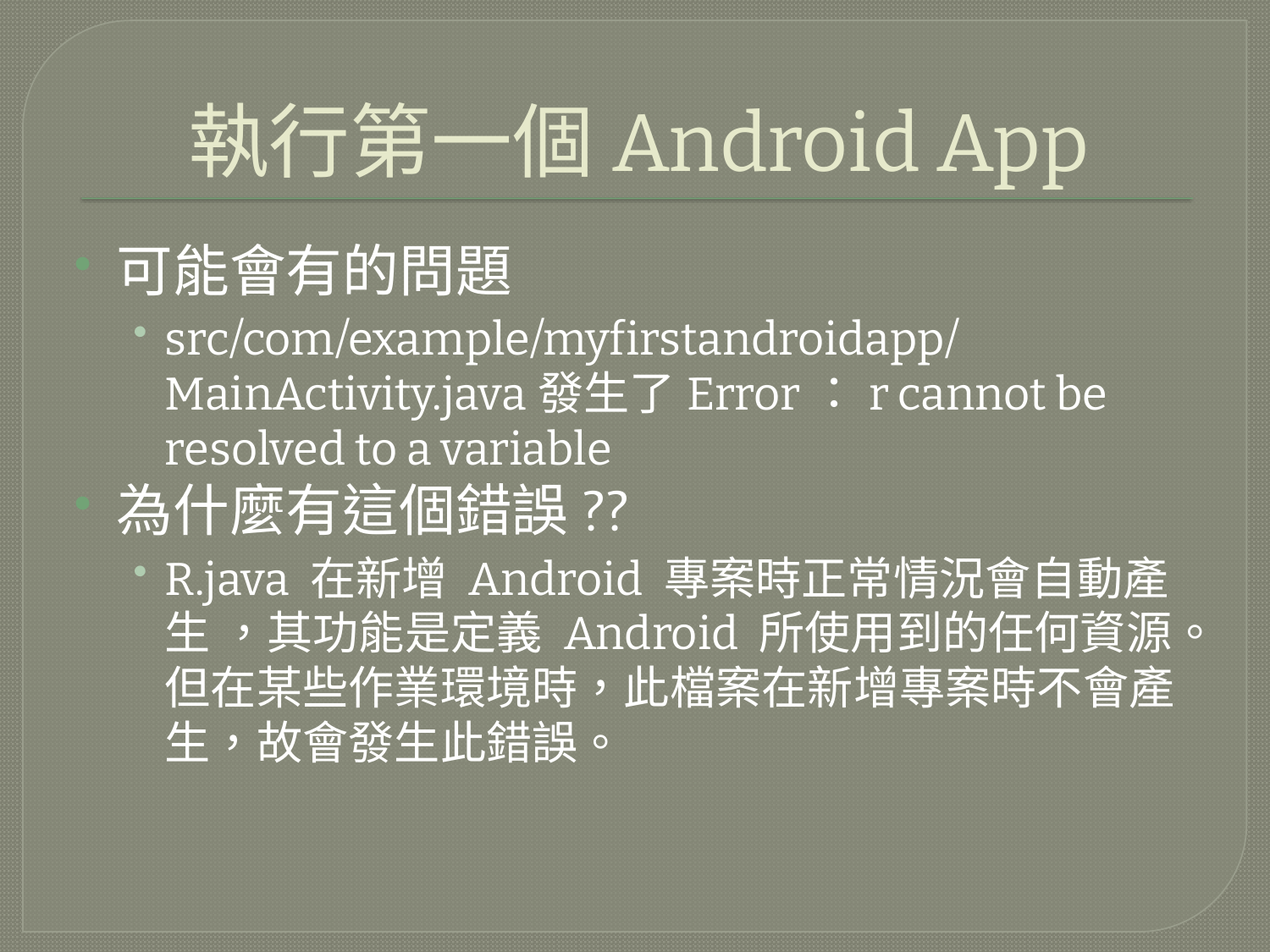

# 執行第一個Android App
可能會有的問題
src/com/example/myfirstandroidapp/MainActivity.java發生了Error：r cannot be resolved to a variable
為什麼有這個錯誤??
R.java 在新增 Android 專案時正常情況會自動產生 ，其功能是定義 Android 所使用到的任何資源。但在某些作業環境時，此檔案在新增專案時不會產生，故會發生此錯誤。